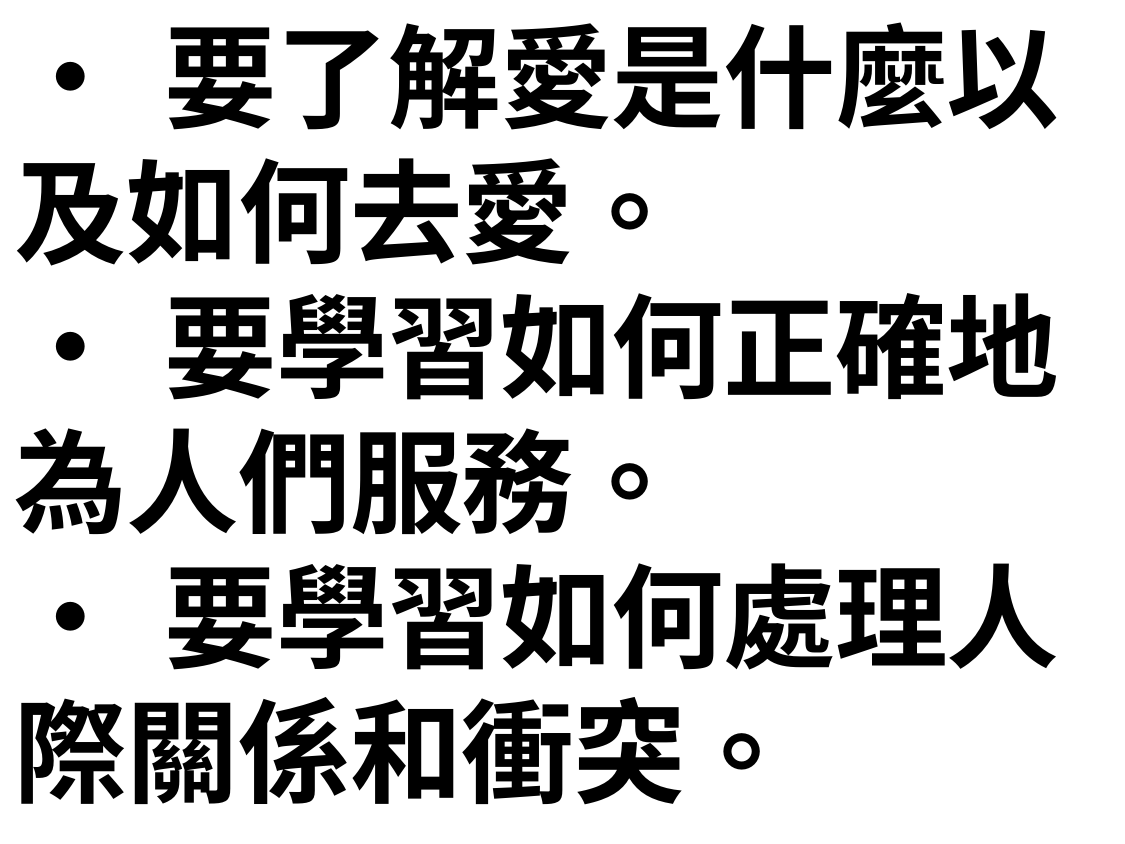

•	要了解愛是什麼以及如何去愛。
•	要學習如何正確地為人們服務。
•	要學習如何處理人際關係和衝突。